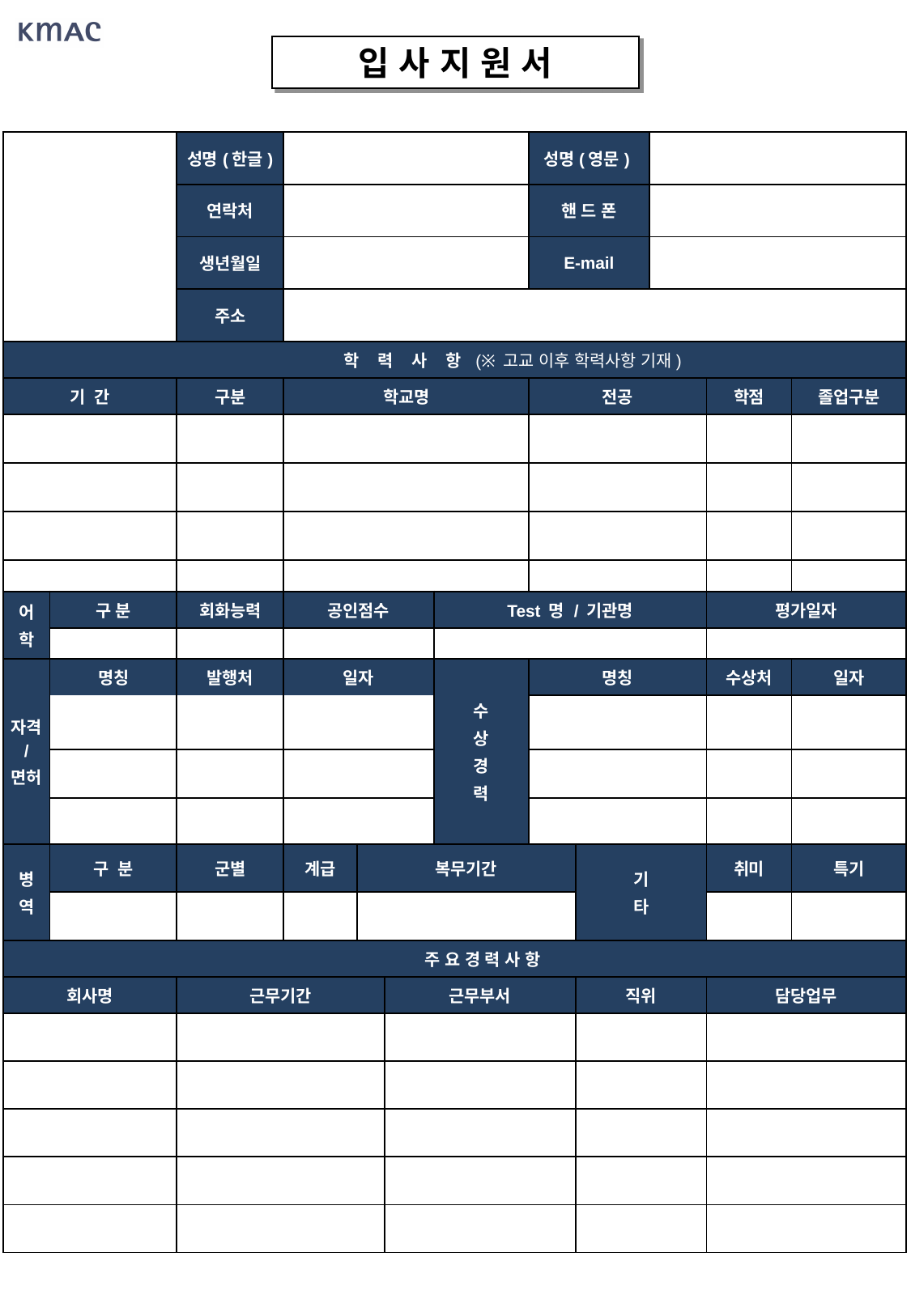

입 사 지 원 서
|  |  | 성명(한글) |  |  |  |  | 성명(영문) |  |  |  |  |
| --- | --- | --- | --- | --- | --- | --- | --- | --- | --- | --- | --- |
|  |  | 연락처 |  |  |  |  | 핸 드 폰 |  |  |  |  |
|  |  | 생년월일 |  |  |  |  | E-mail |  |  |  |  |
|  |  | 주소 |  |  |  |  |  |  |  |  |  |
| 학 력 사 항 (※ 고교 이후 학력사항 기재) |  |  |  |  |  |  |  |  |  |  |  |
| 기 간 |  | 구분 | 학교명 |  |  |  | 전공 |  | 학점 | 학점 | 졸업구분 |
|  |  |  |  |  |  |  |  |  | - |  |  |
|  |  |  |  |  |  |  |  |  | 3.27/4.5 |  |  |
|  |  |  |  |  |  |  |  |  | 3.5/4.5 |  |  |
|  |  |  |  |  |  |  |  |  | 3.8/4.5 |  |  |
| 어 학 | 구 분 | 회화능력 | 공인점수 |  |  | Test 명 / 기관명 |  |  | 평가일자 | 평가일자 |  |
|  |  |  |  |  |  |  |  |  | 2008.02 |  |  |
| 자격 / 면허 | 명칭 | 발행처 | 일자 |  |  | 수 상 경 력 | 명칭 |  |  | 수상처 | 일자 |
|  |  |  |  |  |  |  | 국회의원 표창 (업무유공) |  |  | 국회 | 2021 |
|  |  |  |  |  |  |  |  |  |  |  |  |
|  |  |  |  |  |  |  |  |  |  |  |  |
|  |  |  |  |  |  |  |  |  |  |  |  |
| 병 역 | 구 분 | 군별 | 계급 | 복무기간 |  |  |  | 기 타 |  | 취미 | 특기 |
|  |  |  |  |  |  |  |  |  |  |  |  |
| 주 요 경 력 사 항 |  |  |  |  |  |  |  |  |  |  |  |
| 회사명 |  | 근무기간 |  |  | 근무부서 |  |  | 직위 |  | 담당업무 |  |
|  |  |  |  |  |  |  |  |  |  |  |  |
|  |  |  |  |  |  |  |  |  |  |  |  |
|  |  |  |  |  |  |  |  |  |  |  |  |
|  |  |  |  |  |  |  |  |  |  |  |  |
|  |  |  |  |  |  |  |  |  |  |  |  |